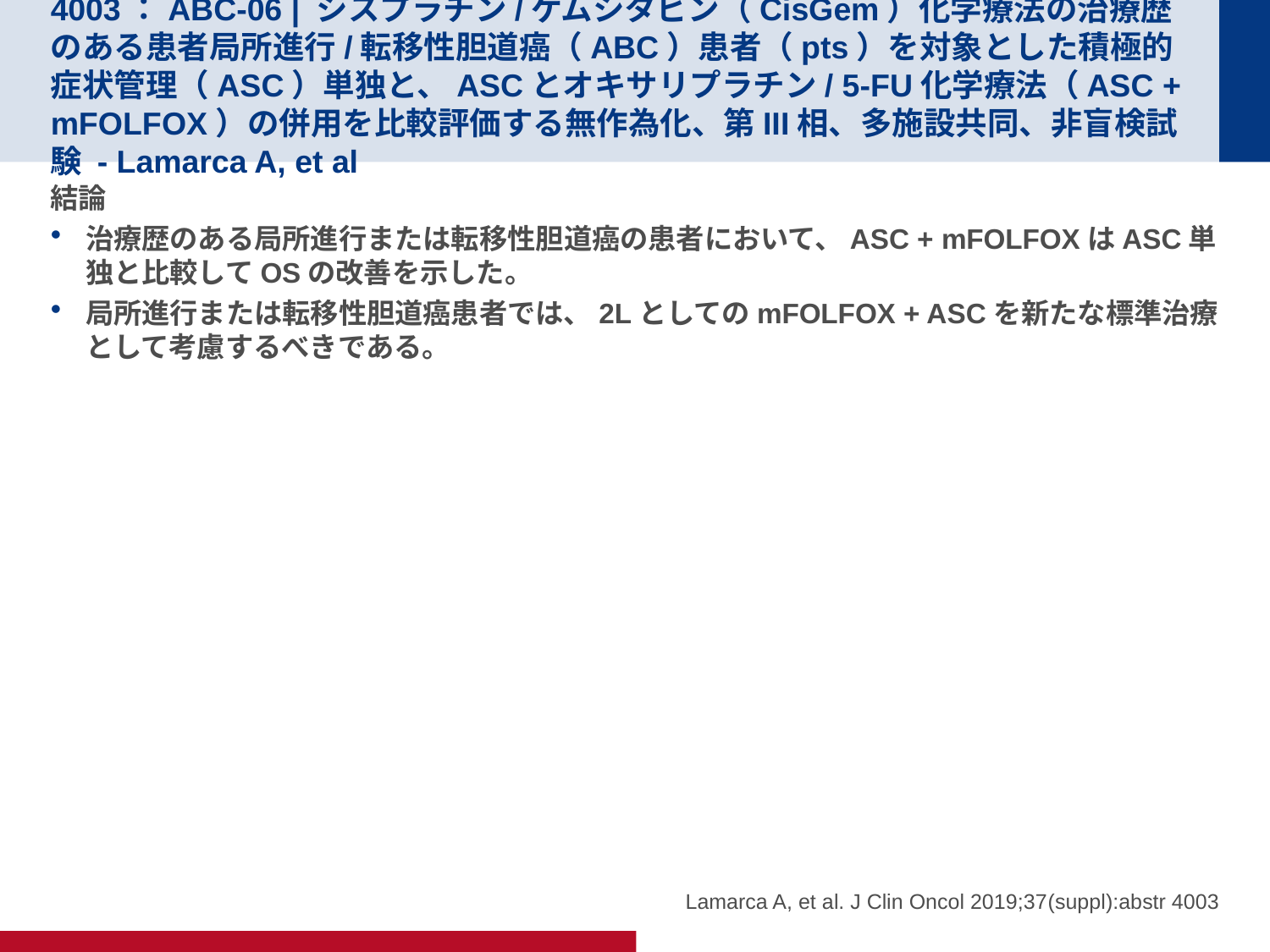

# 4003：ABC-06 | シスプラチン/ゲムシタビン（CisGem）化学療法の治療歴のある患者局所進行/転移性胆道癌（ABC）患者（pts）を対象とした積極的症状管理（ASC）単独と、ASCとオキサリプラチン/ 5-FU化学療法（ASC + mFOLFOX）の併用を比較評価する無作為化、第III相、多施設共同、非盲検試験 - Lamarca A, et al
結論
治療歴のある局所進行または転移性胆道癌の患者において、ASC + mFOLFOXはASC単独と比較してOSの改善を示した。
局所進行または転移性胆道癌患者では、2LとしてのmFOLFOX + ASCを新たな標準治療として考慮するべきである。

Lamarca A, et al. J Clin Oncol 2019;37(suppl):abstr 4003